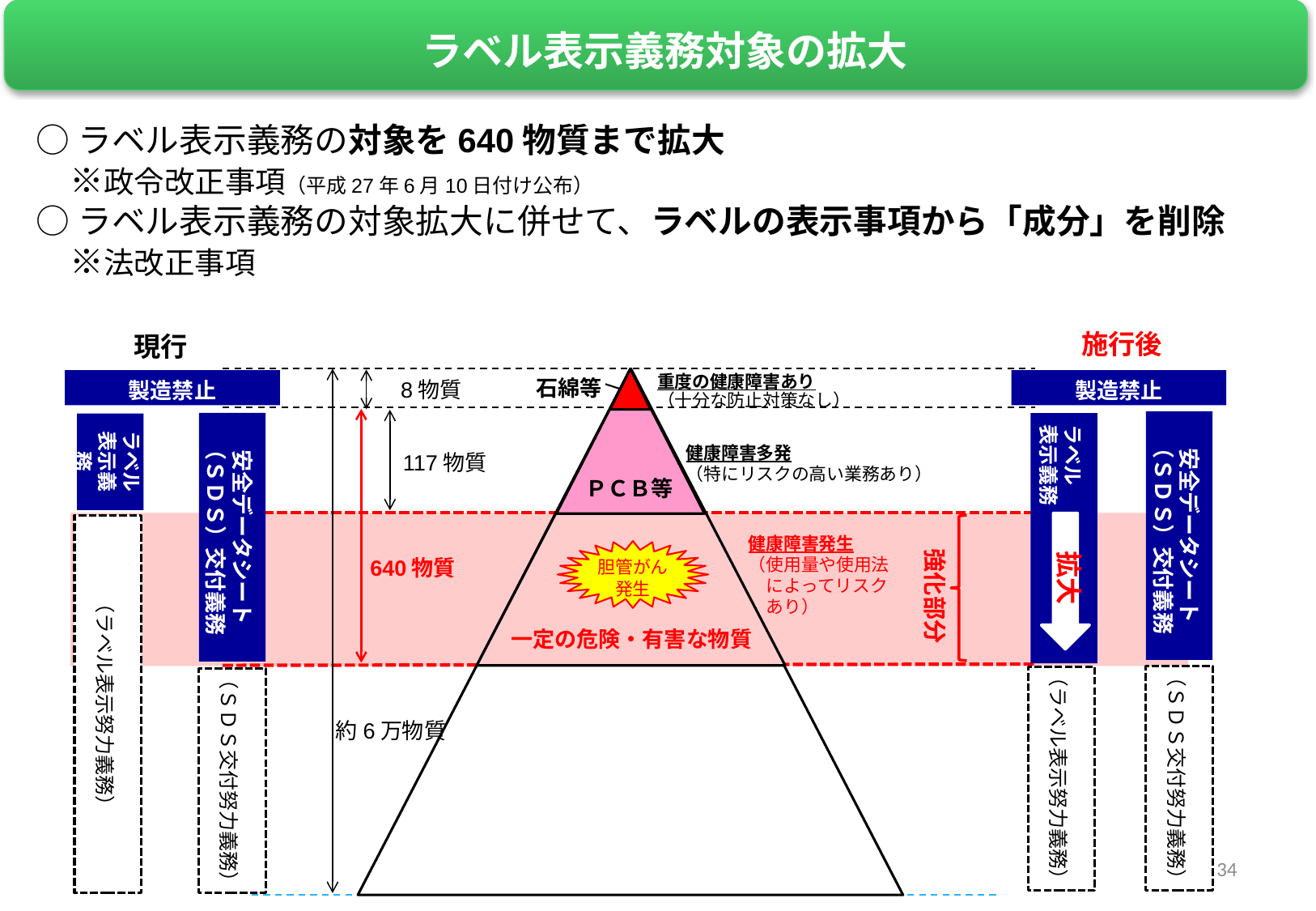

ラベル表示義務対象の拡大
○ラベル表示義務の対象を640物質まで拡大
　※政令改正事項（平成27年6月10日付け公布）
○ラベル表示義務の対象拡大に併せて、ラベルの表示事項から「成分」を削除
　※法改正事項
施行後
現行
重度の健康障害あり
（十分な防止対策なし）

石綿等

8物質
製造禁止
製造禁止
安全データシート
（ＳＤＳ）交付義務
安全データシート
（ＳＤＳ）交付義務
ラベル
表示義務
ラベル
表示義務
健康障害多発
（特にリスクの高い業務あり）
117物質
ＰＣＢ等

（ラベル表示努力義務）

健康障害発生
（使用量や使用法
　によってリスク
　あり）
強化部分
拡大
胆管がん
発生
640物質
一定の危険・有害な物質
（ＳＤＳ交付努力義務）
（ラベル表示努力義務）
（ＳＤＳ交付努力義務）
約6万物質
34